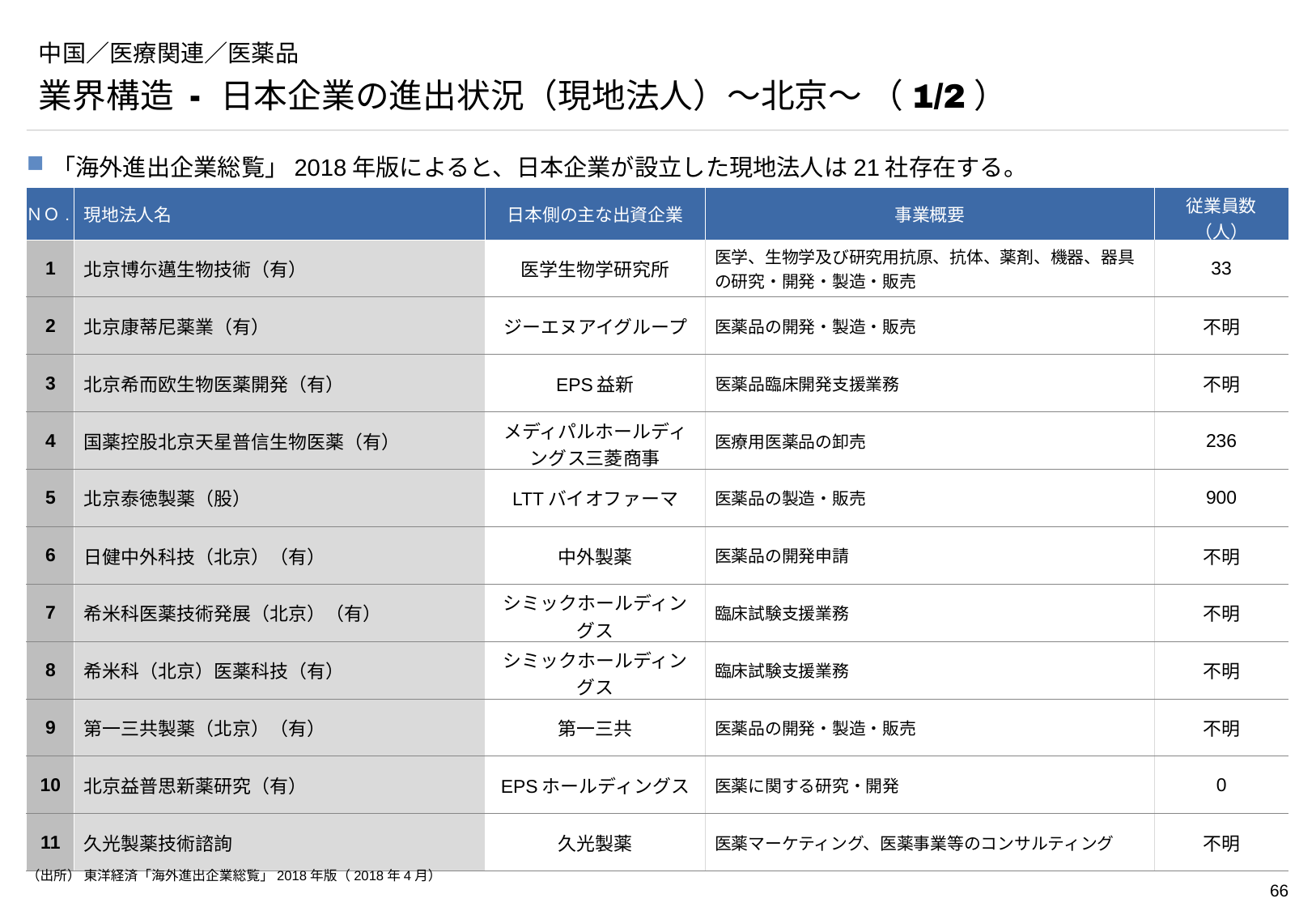

# 中国／医療関連／医薬品
業界構造 - 日本企業の進出状況（現地法人）～北京～ （1/2）
「海外進出企業総覧」2018年版によると、日本企業が設立した現地法人は21社存在する。
| ＮＯ. | 現地法人名 | 日本側の主な出資企業 | 事業概要 | 従業員数（人） |
| --- | --- | --- | --- | --- |
| 1 | 北京博尓邁生物技術（有） | 医学生物学研究所 | 医学、生物学及び研究用抗原、抗体、薬剤、機器、器具の研究・開発・製造・販売 | 33 |
| 2 | 北京康蒂尼薬業（有） | ジーエヌアイグループ | 医薬品の開発・製造・販売 | 不明 |
| 3 | 北京希而欧生物医薬開発（有） | EPS益新 | 医薬品臨床開発支援業務 | 不明 |
| 4 | 国薬控股北京天星普信生物医薬（有） | メディパルホールディングス三菱商事 | 医療用医薬品の卸売 | 236 |
| 5 | 北京泰徳製薬（股） | LTTバイオファーマ | 医薬品の製造・販売 | 900 |
| 6 | 日健中外科技（北京）（有） | 中外製薬 | 医薬品の開発申請 | 不明 |
| 7 | 希米科医薬技術発展（北京）（有） | シミックホールディングス | 臨床試験支援業務 | 不明 |
| 8 | 希米科（北京）医薬科技（有） | シミックホールディングス | 臨床試験支援業務 | 不明 |
| 9 | 第一三共製薬（北京）（有） | 第一三共 | 医薬品の開発・製造・販売 | 不明 |
| 10 | 北京益普思新薬研究（有） | EPSホールディングス | 医薬に関する研究・開発 | 0 |
| 11 | 久光製薬技術諮詢 | 久光製薬 | 医薬マーケティング、医薬事業等のコンサルティング | 不明 |
（出所） 東洋経済「海外進出企業総覧」2018年版（2018年4月）